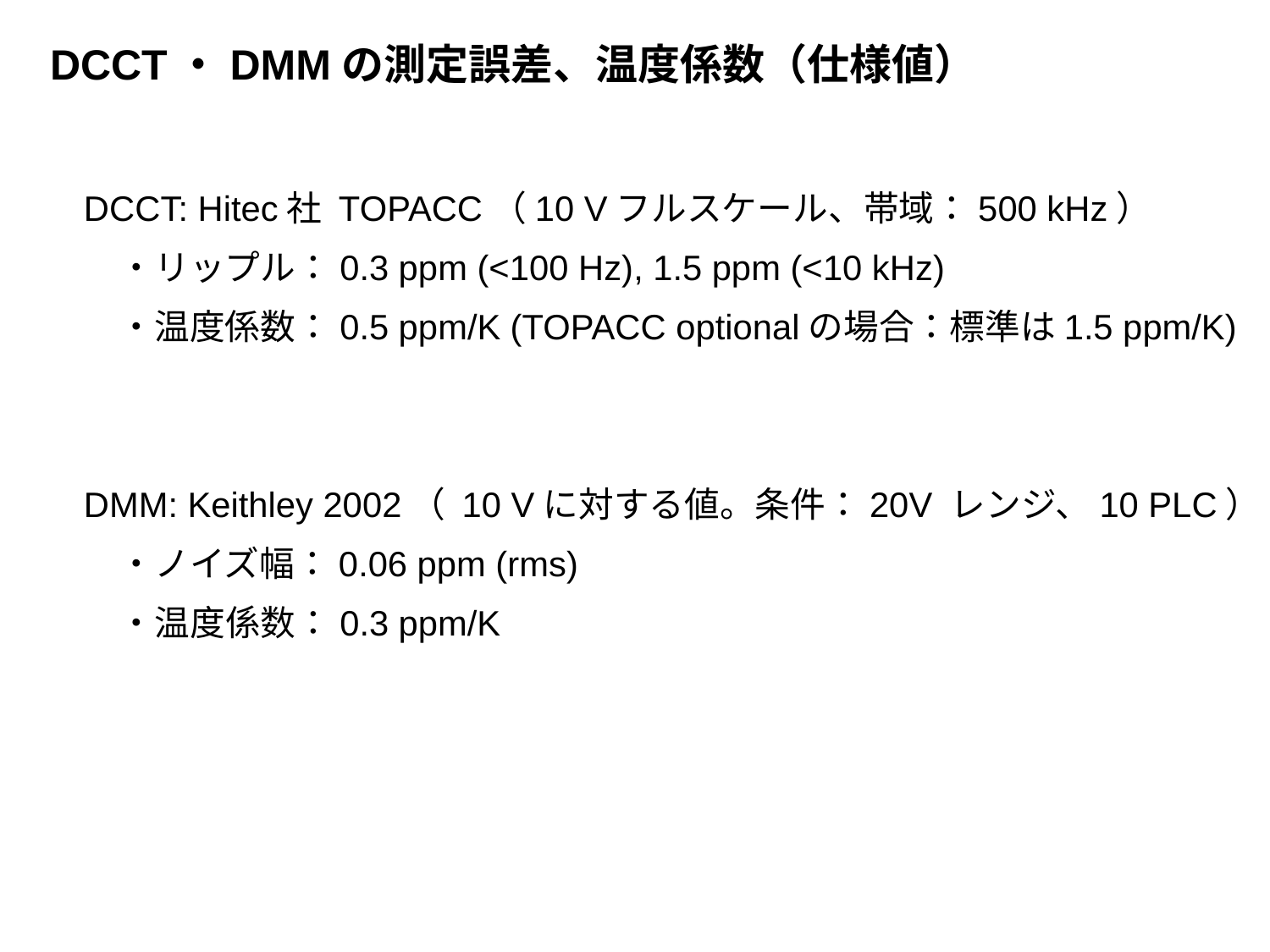

DCCT・DMMの測定誤差、温度係数（仕様値）
DCCT: Hitec社 TOPACC（10 Vフルスケール、帯域：500 kHz）
　・リップル：0.3 ppm (<100 Hz), 1.5 ppm (<10 kHz)
　・温度係数：0.5 ppm/K (TOPACC optionalの場合：標準は1.5 ppm/K)

DMM: Keithley 2002（ 10 Vに対する値。条件：20V レンジ、10 PLC）
　・ノイズ幅：0.06 ppm (rms)
　・温度係数：0.3 ppm/K